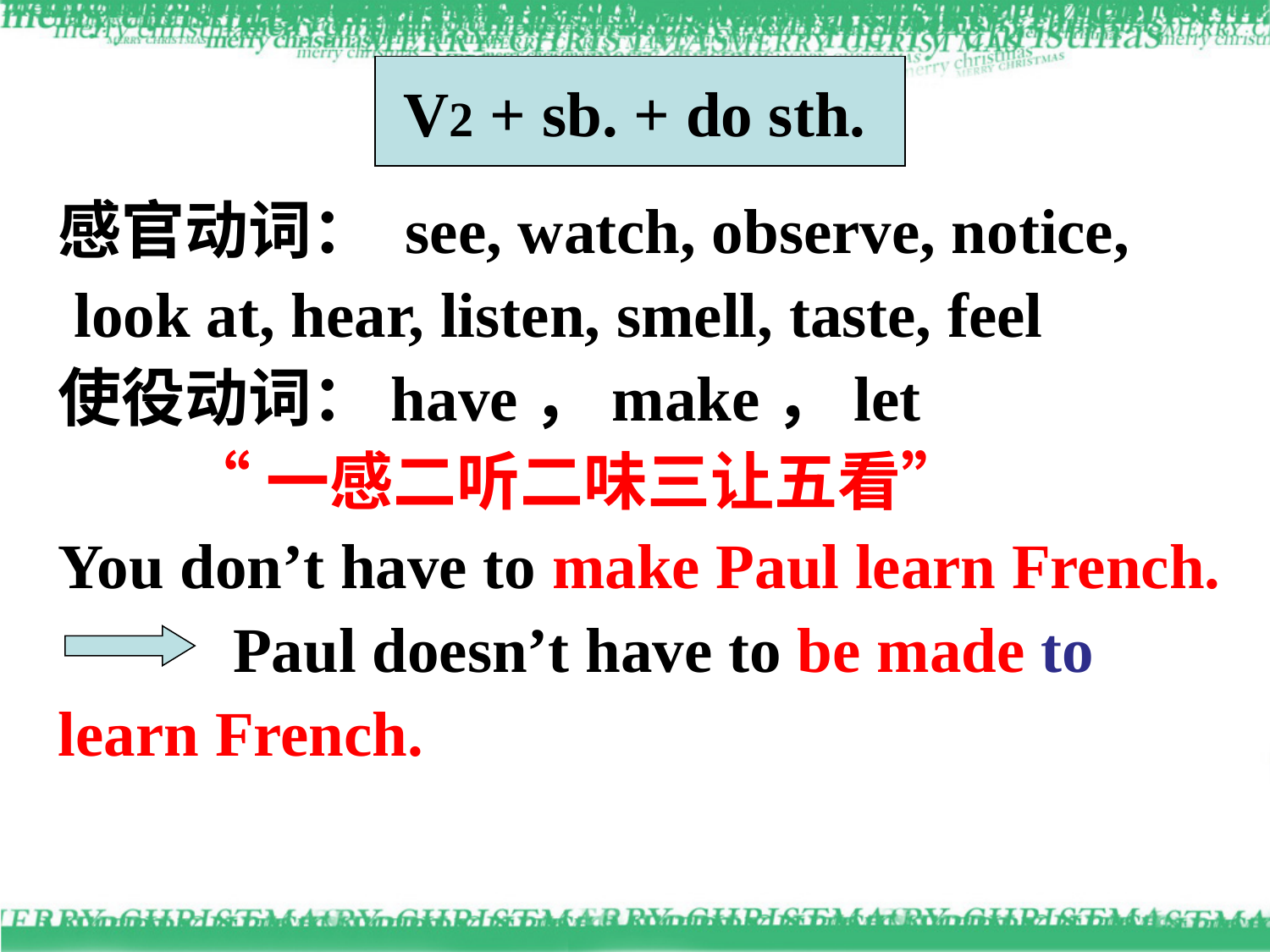

V2 + sb. + do sth.
感官动词： see, watch, observe, notice,
 look at, hear, listen, smell, taste, feel
使役动词：have，make，let
         “一感二听二味三让五看”
You don’t have to make Paul learn French.
           Paul doesn’t have to be made to learn French.